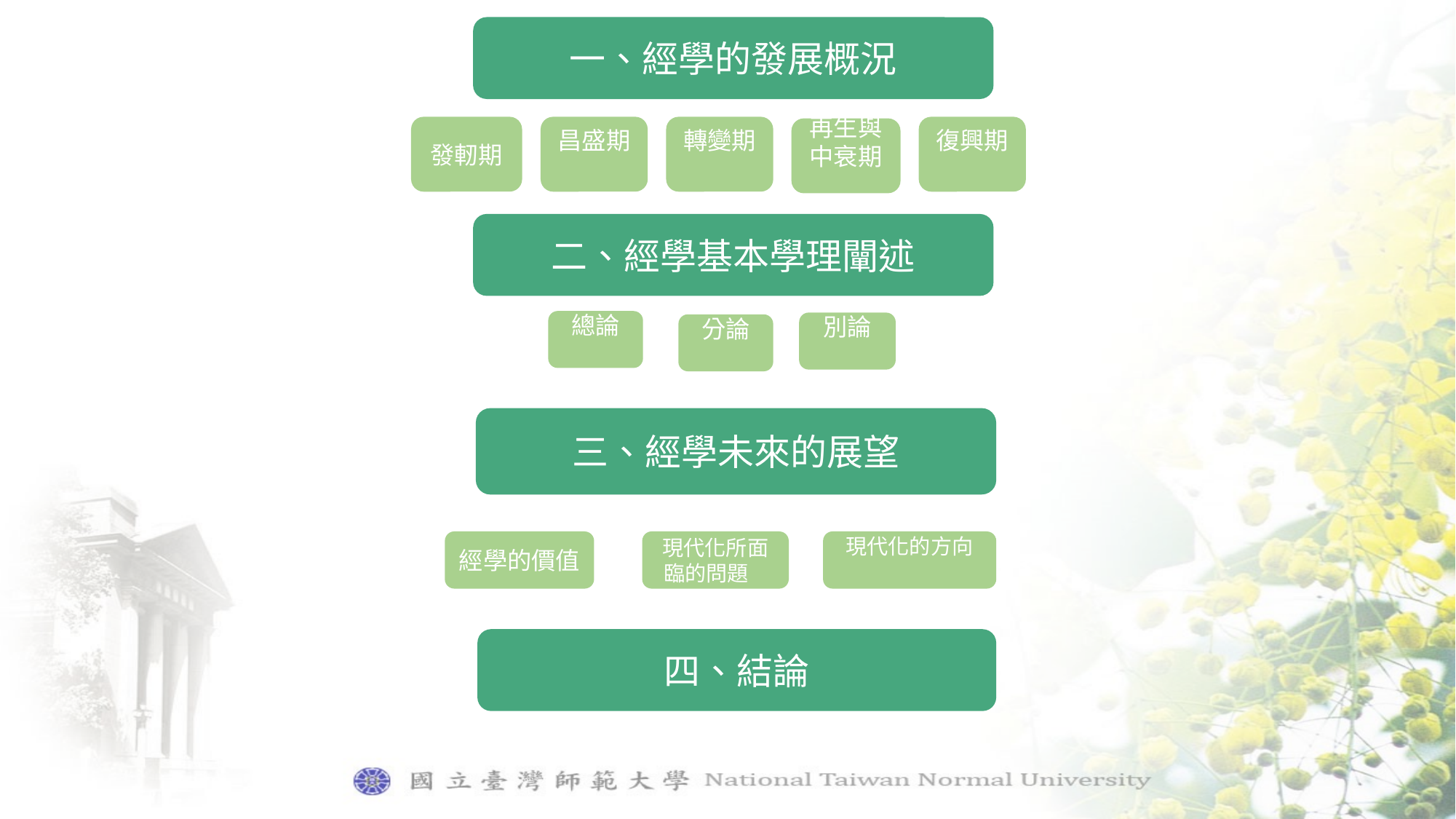

一、經學的發展概況
發軔期
昌盛期
轉變期
復興期
再生與中衰期
二、經學基本學理闡述
總論
別論
分論
三、經學未來的展望
經學的價值
現代化所面臨的問題
現代化的方向
四、結論